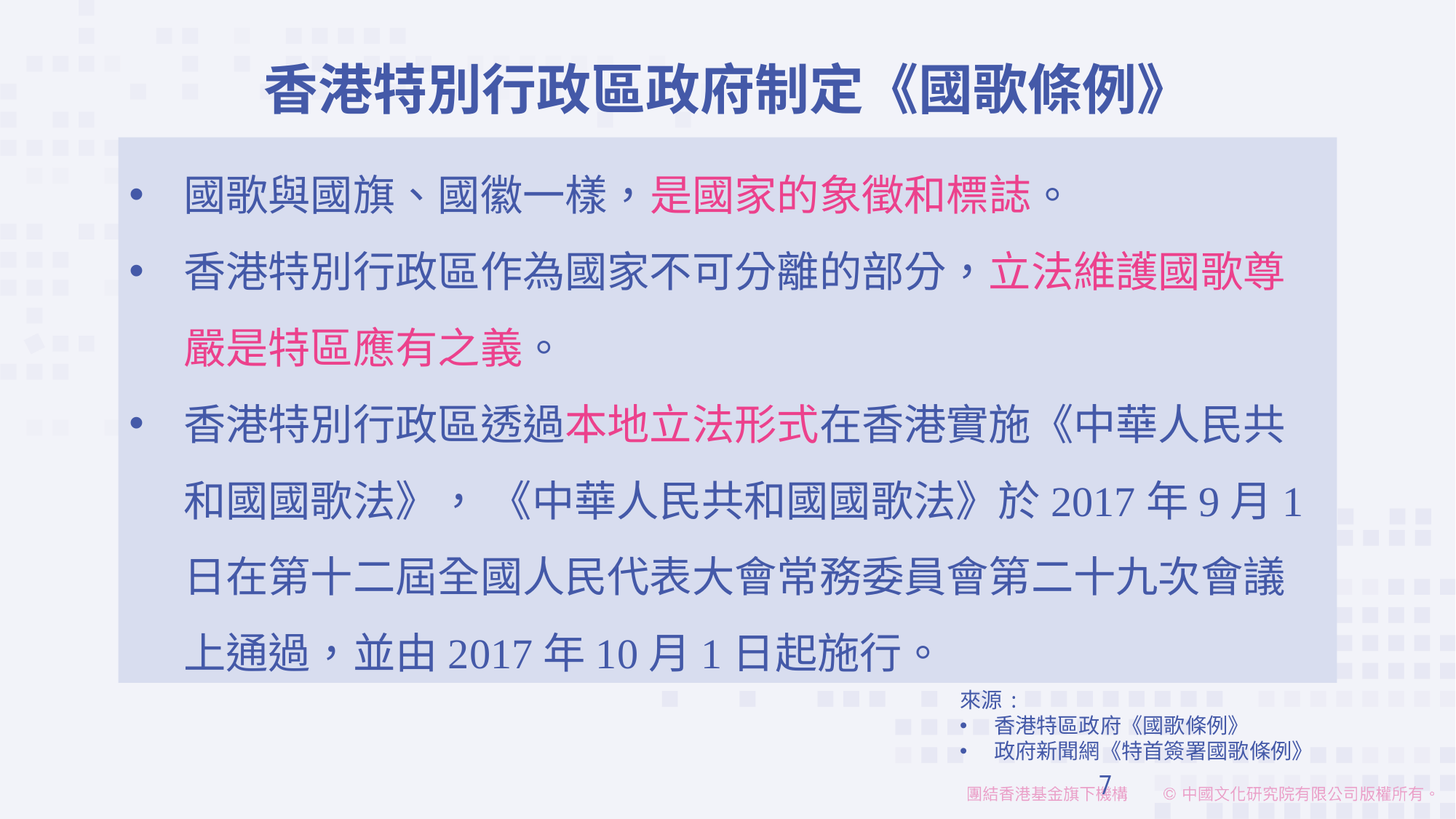

香港特別行政區政府制定《國歌條例》
國歌與國旗、國徽一樣，是國家的象徵和標誌。
香港特別行政區作為國家不可分離的部分，立法維護國歌尊嚴是特區應有之義。
香港特別行政區透過本地立法形式在香港實施《中華人民共和國國歌法》， 《中華人民共和國國歌法》於2017年9月1日在第十二屆全國人民代表大會常務委員會第二十九次會議上通過，並由2017年10月1日起施行。
來源:
香港特區政府《國歌條例》
政府新聞網《特首簽署國歌條例》
7